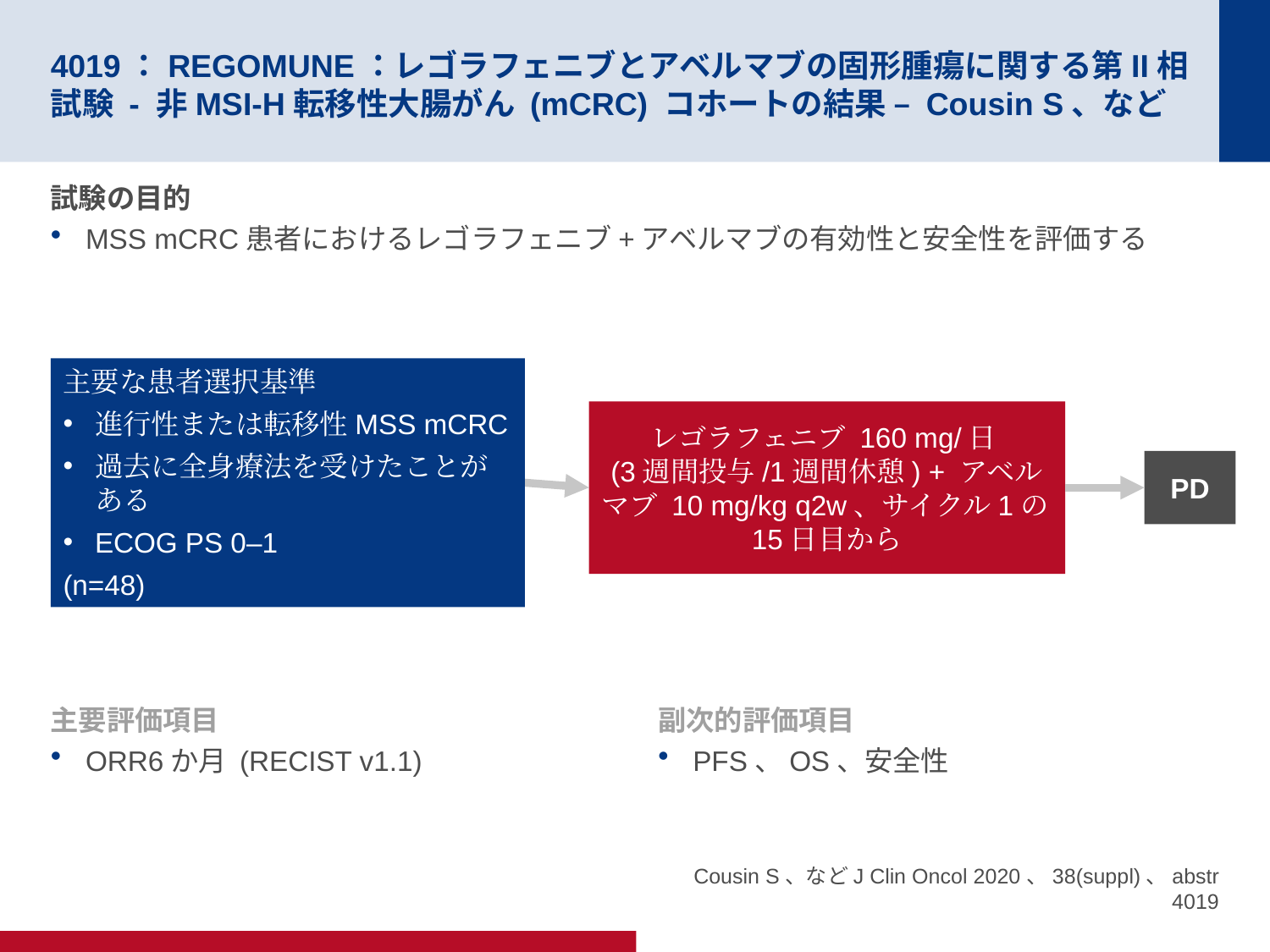

# 4019：REGOMUNE：レゴラフェニブとアベルマブの固形腫瘍に関する第II相試験 - 非MSI-H転移性大腸がん (mCRC) コホートの結果 – Cousin S、など
試験の目的
MSS mCRC患者におけるレゴラフェニブ+アベルマブの有効性と安全性を評価する
主要な患者選択基準
進行性または転移性MSS mCRC
過去に全身療法を受けたことがある
ECOG PS 0–1
(n=48)
レゴラフェニブ 160 mg/日
(3週間投与/1週間休憩) + アベルマブ 10 mg/kg q2w、サイクル1の15日目から
PD
主要評価項目
ORR6か月 (RECIST v1.1)

副次的評価項目
PFS、OS、安全性
Cousin S、などJ Clin Oncol 2020、38(suppl)、abstr 4019